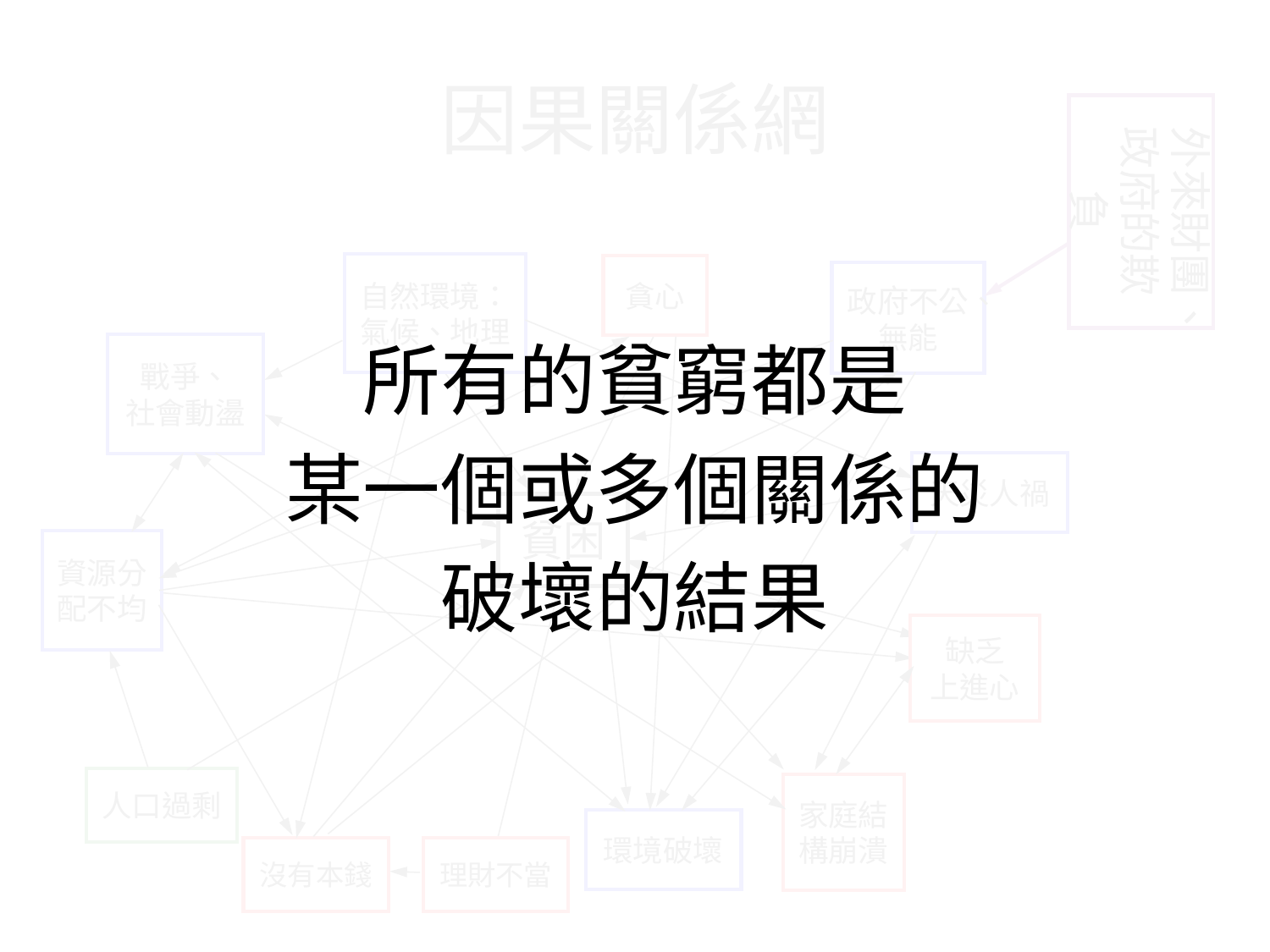

所有的貧窮都是
某一個或多個關係的
破壞的結果

# 因果關係網
外來財團、政府的欺負

自然環境：氣候、地理
貪心
政府不公、無能

戰爭、
社會動盪

天災人禍

貧困
資源分配不均

缺乏
上進心

人口過剩
家庭結構崩潰
環境破壞
沒有本錢
理財不當